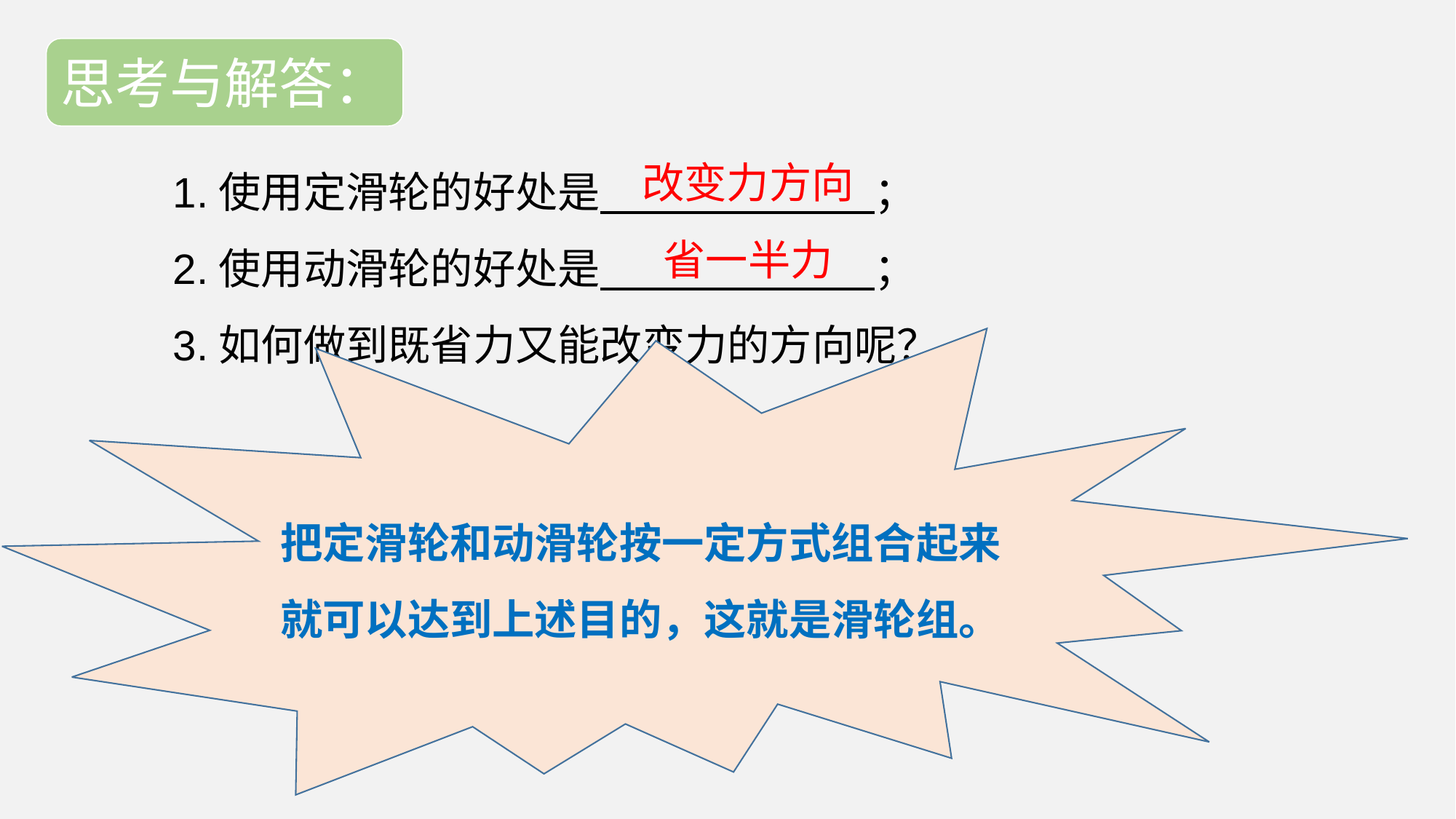

思考与解答：
1.使用定滑轮的好处是                             ；
2.使用动滑轮的好处是                             ；
3.如何做到既省力又能改变力的方向呢？
改变力方向
省一半力

把定滑轮和动滑轮按一定方式组合起来就可以达到上述目的，这就是滑轮组。